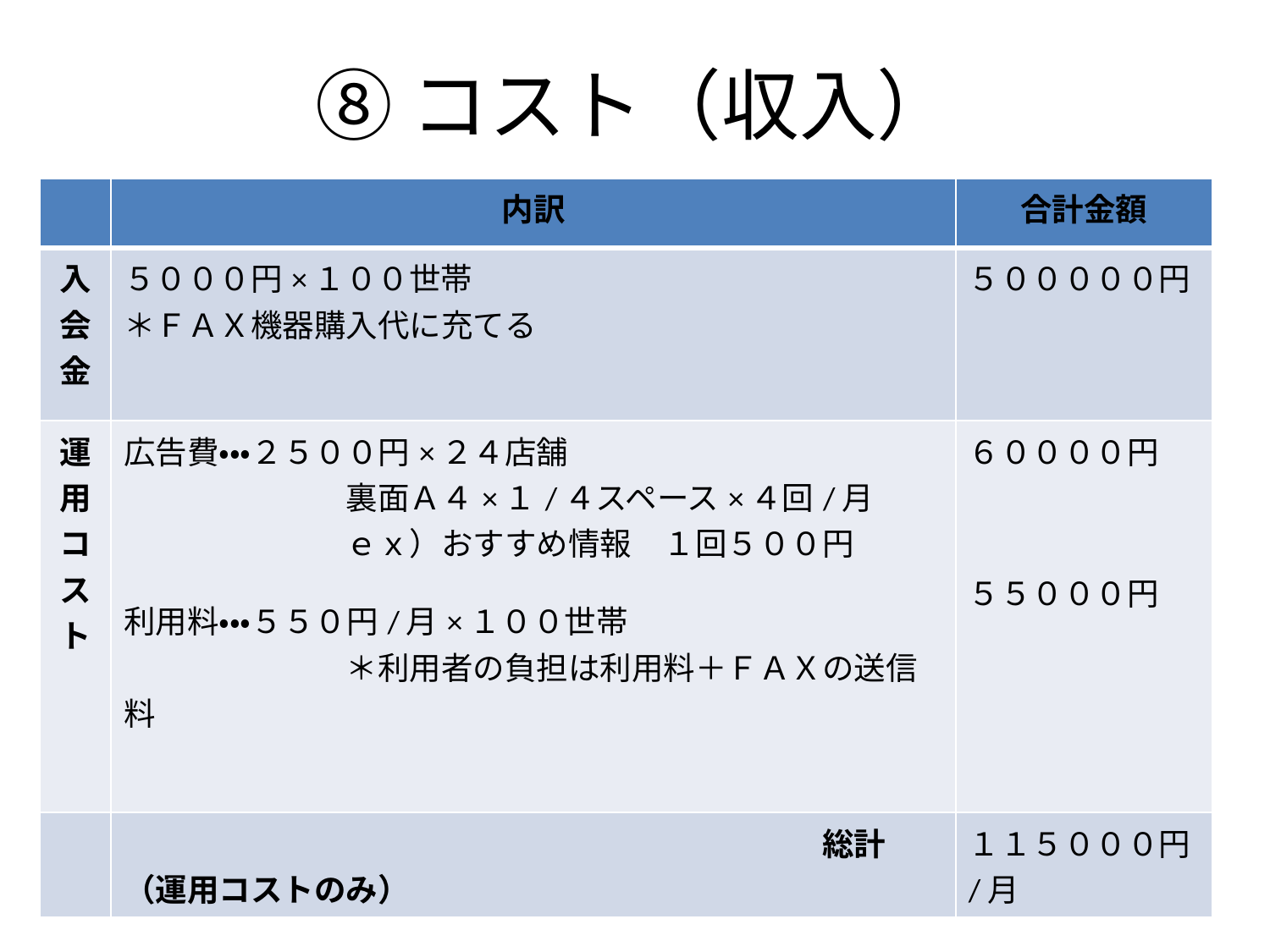

# ⑧コスト（収入）
|  | 内訳 | 合計金額 |
| --- | --- | --- |
| 入会金 | ５０００円×１００世帯 ＊ＦＡＸ機器購入代に充てる | ５０００００円 |
| 運用コスト | 広告費・・・２５００円×２４店舗 　　　　　　　裏面Ａ４×１/４スペース×４回/月 　　　　　　　ｅｘ）おすすめ情報　１回５００円 利用料・・・５５０円/月×１００世帯 　　　　　　　＊利用者の負担は利用料＋ＦＡＸの送信料 | ６００００円 ５５０００円 |
|  | 総計（運用コストのみ） | １１５０００円/月 |